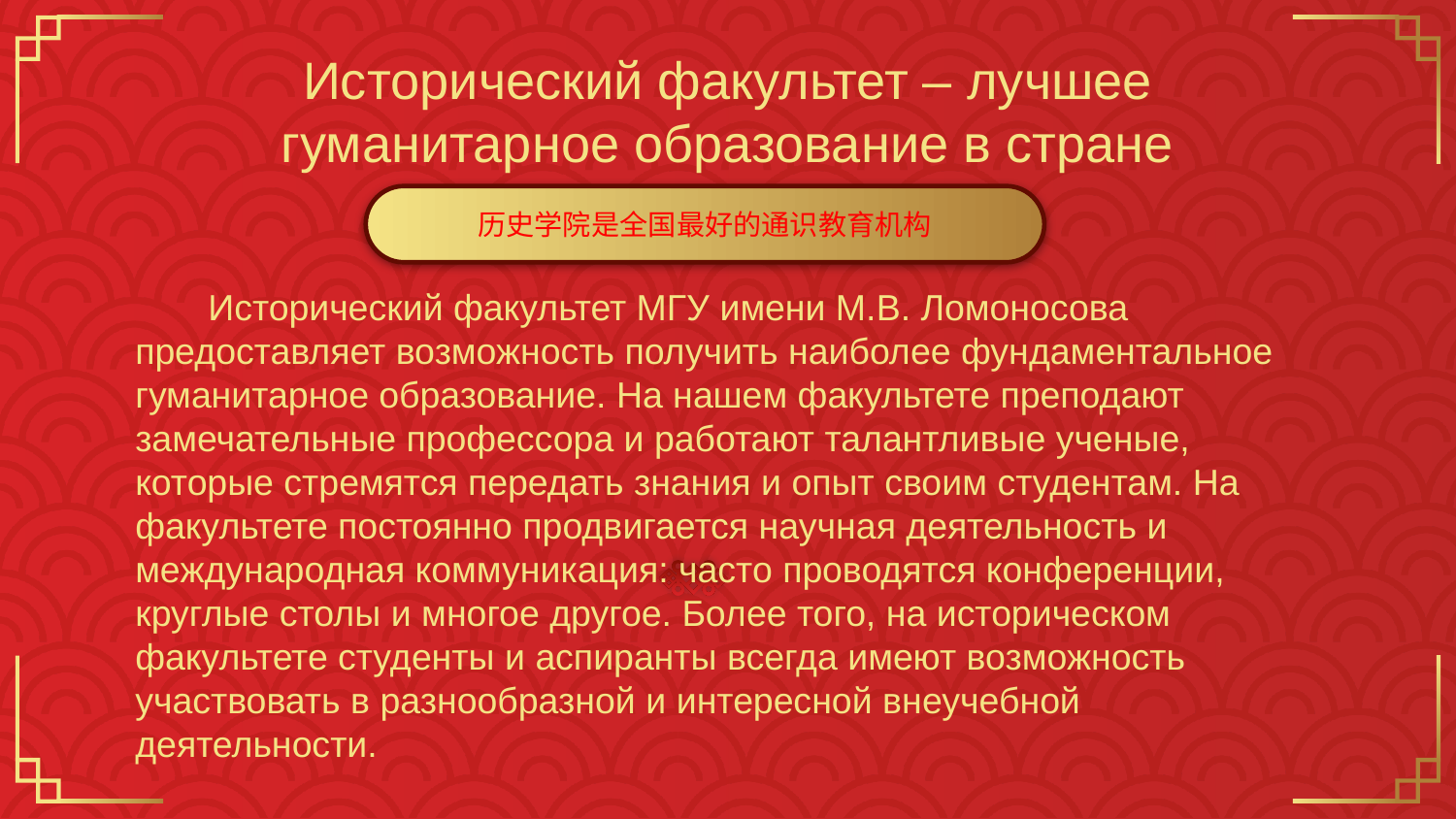

# Исторический факультет – лучшее гуманитарное образование в стране
历史学院是全国最好的通识教育机构
Исторический факультет МГУ имени М.В. Ломоносова предоставляет возможность получить наиболее фундаментальное гуманитарное образование. На нашем факультете преподают замечательные профессора и работают талантливые ученые, которые стремятся передать знания и опыт своим студентам. На факультете постоянно продвигается научная деятельность и международная коммуникация: часто проводятся конференции, круглые столы и многое другое. Более того, на историческом факультете студенты и аспиранты всегда имеют возможность участвовать в разнообразной и интересной внеучебной деятельности.